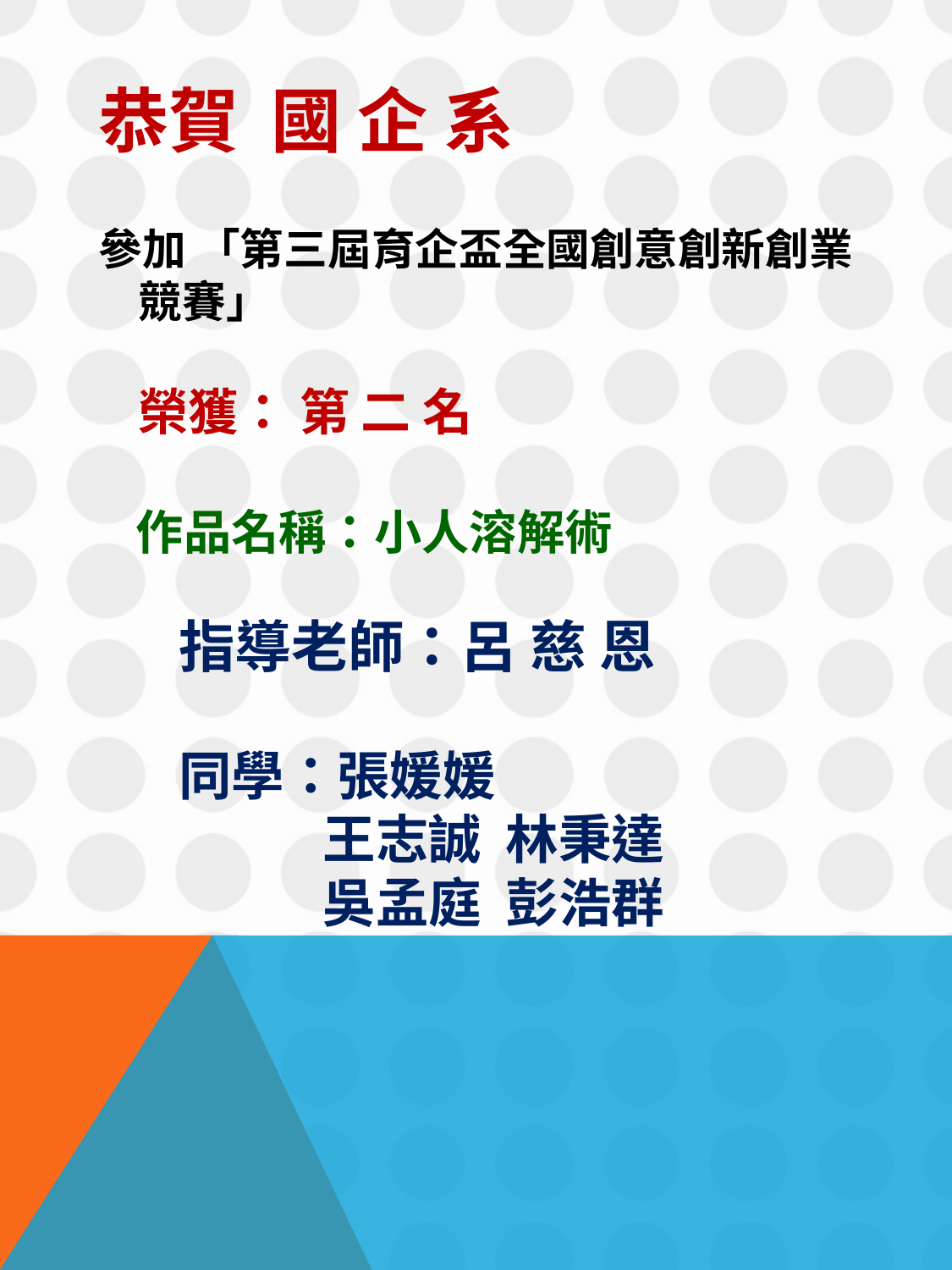

# 恭賀  國 企 系
參加 「第三屆育企盃全國創意創新創業競賽」
榮獲： 第 二 名

   作品名稱：小人溶解術

指導老師：呂 慈 恩
同學：張媛媛
            王志誠  林秉達
            吳孟庭  彭浩群